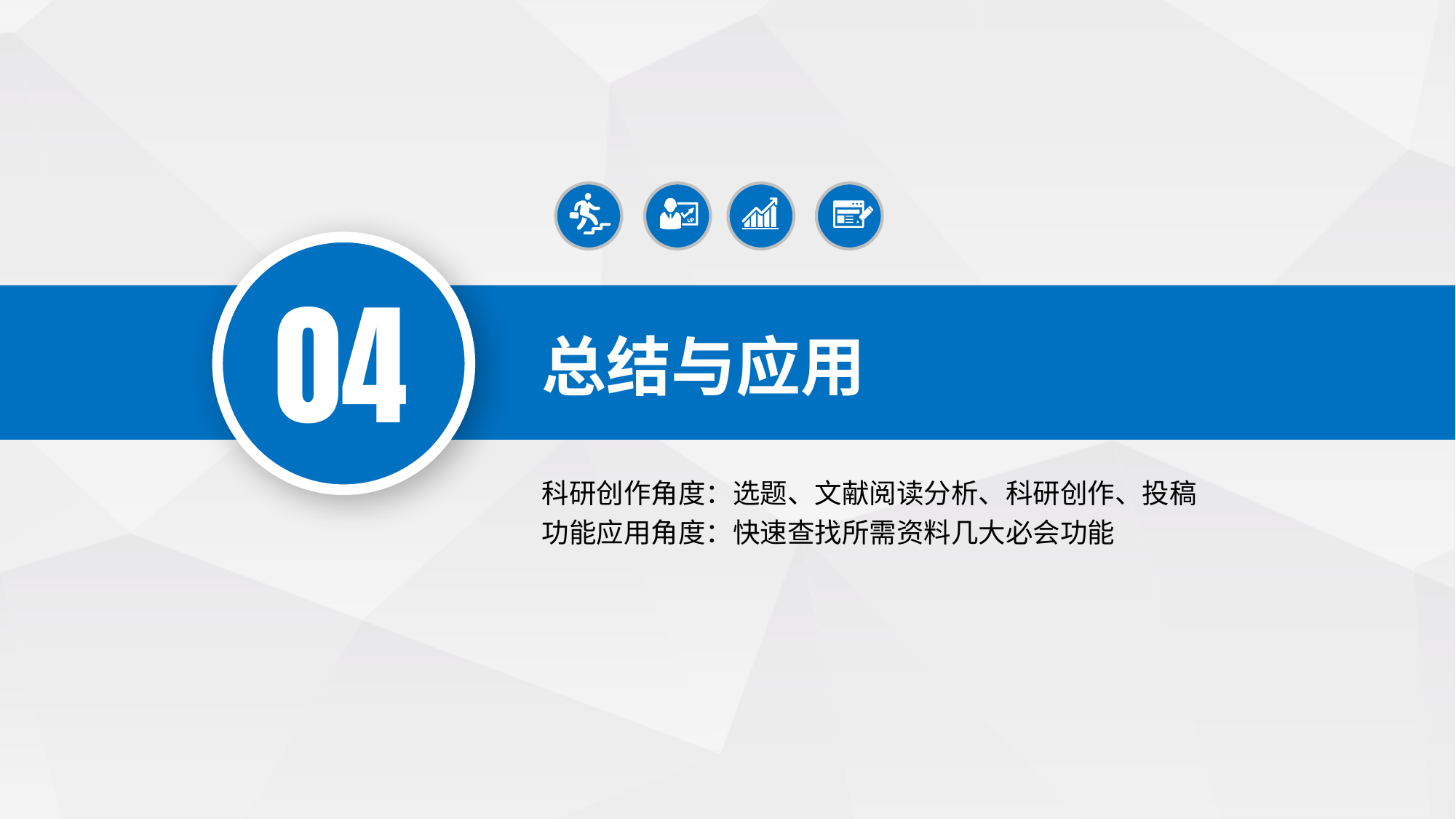

04

总结与应用
科研创作角度：选题、文献阅读分析、科研创作、投稿
功能应用角度：快速查找所需资料几大必会功能